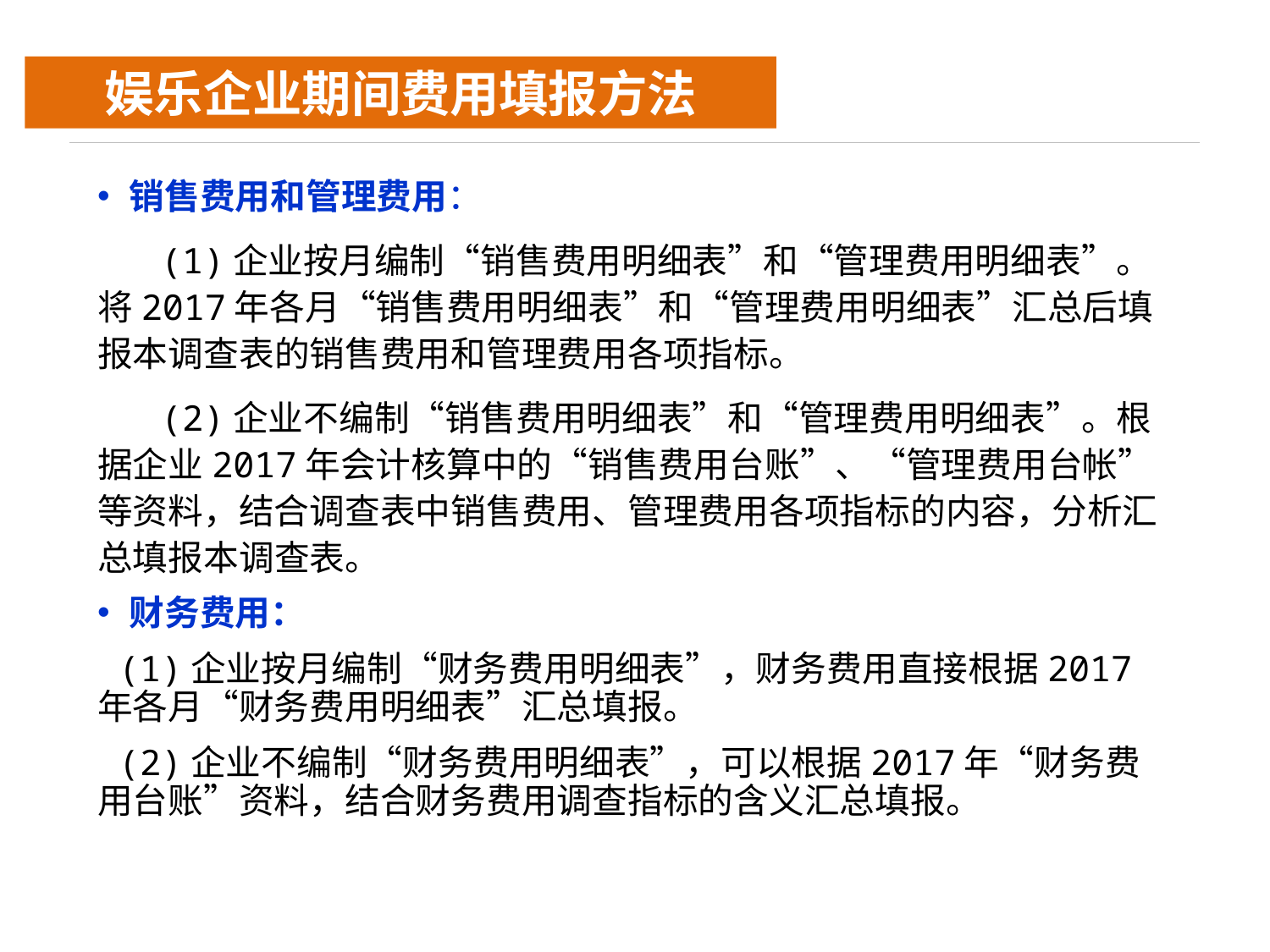

娱乐企业期间费用填报方法

销售费用和管理费用：
   (1)企业按月编制“销售费用明细表”和“管理费用明细表”。将2017年各月“销售费用明细表”和“管理费用明细表”汇总后填报本调查表的销售费用和管理费用各项指标。
   (2)企业不编制“销售费用明细表”和“管理费用明细表”。根据企业2017年会计核算中的“销售费用台账”、“管理费用台帐”等资料，结合调查表中销售费用、管理费用各项指标的内容，分析汇总填报本调查表。
财务费用：
 (1)企业按月编制“财务费用明细表”，财务费用直接根据2017年各月“财务费用明细表”汇总填报。
 (2)企业不编制“财务费用明细表”，可以根据2017年“财务费用台账”资料，结合财务费用调查指标的含义汇总填报。